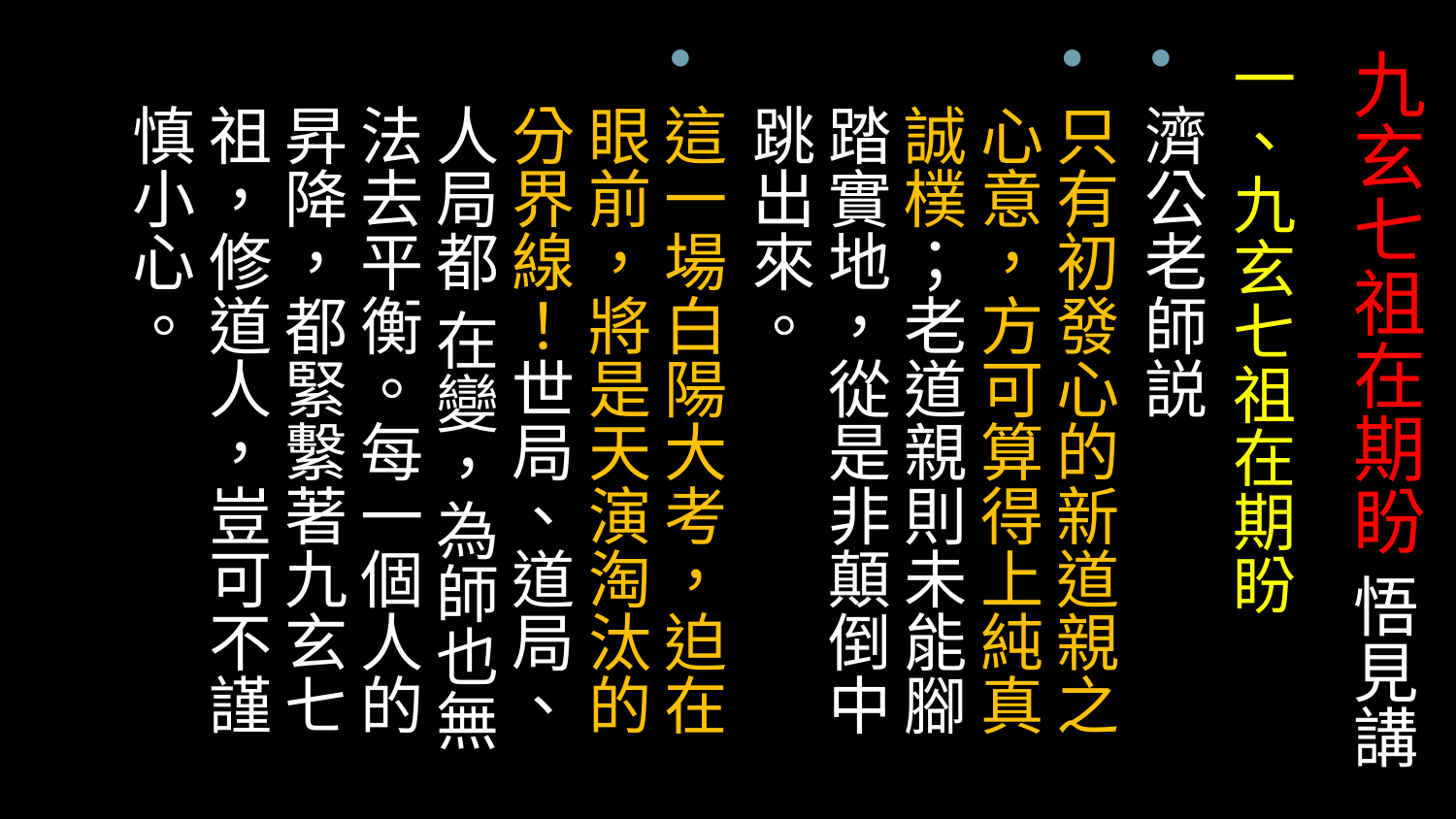

# 九玄七祖在期盼 悟見講
一、九玄七祖在期盼
濟公老師説
只有初發心的新道親之心意，方可算得上純真誠樸；老道親則未能腳踏實地，從是非顛倒中跳出來。
這一場白陽大考，迫在眼前，將是天演淘汰的分界線！世局、道局、人局都 在變，為師也無法去平衡。每一個人的昇降，都緊繫著九玄七祖，修道人，豈可不謹慎小心。